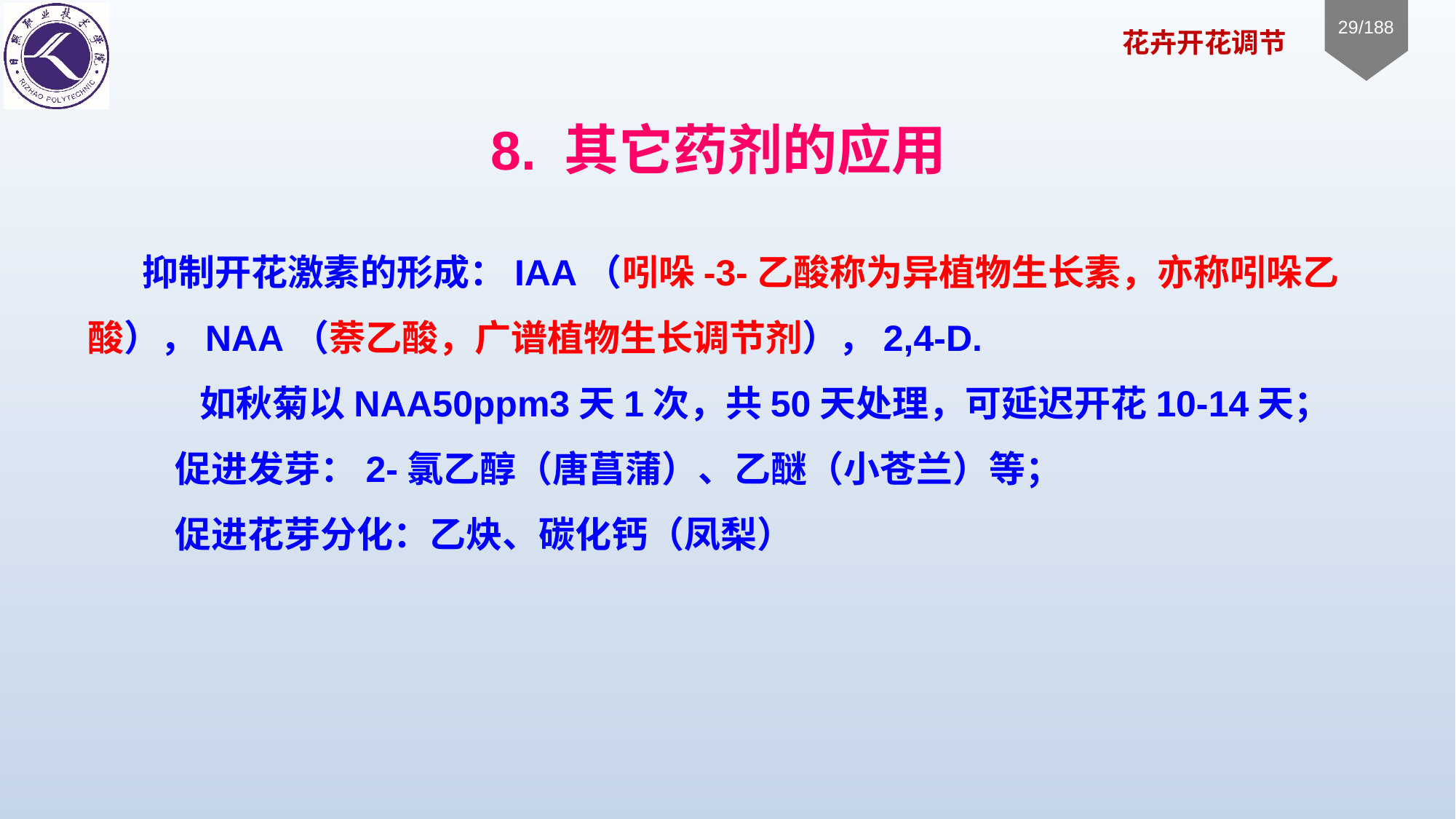

# 8. 其它药剂的应用
抑制开花激素的形成：IAA（吲哚-3-乙酸称为异植物生长素，亦称吲哚乙酸），NAA（萘乙酸，广谱植物生长调节剂），2,4-D.
      如秋菊以NAA50ppm3天1次，共50天处理，可延迟开花10-14天；
   促进发芽：2-氯乙醇（唐菖蒲）、乙醚（小苍兰）等；
   促进花芽分化：乙炔、碳化钙（凤梨）